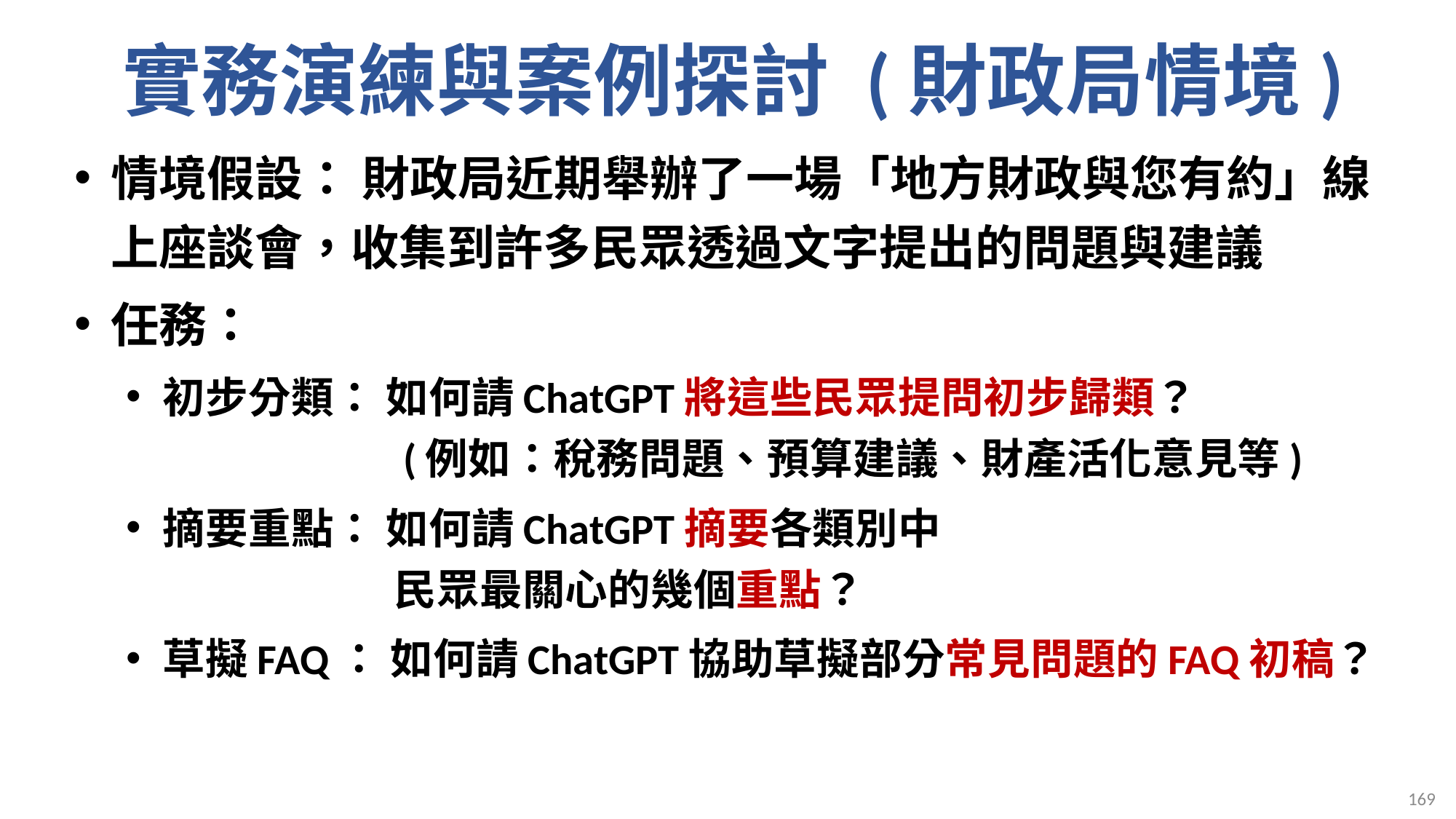

# 實務演練與案例探討 (財政局情境)
情境假設： 財政局近期舉辦了一場「地方財政與您有約」線上座談會，收集到許多民眾透過文字提出的問題與建議
任務：
初步分類： 如何請ChatGPT將這些民眾提問初步歸類？
                        (例如：稅務問題、預算建議、財產活化意見等)
摘要重點： 如何請ChatGPT摘要各類別中
                        民眾最關心的幾個重點？
草擬FAQ： 如何請ChatGPT協助草擬部分常見問題的FAQ初稿？
169